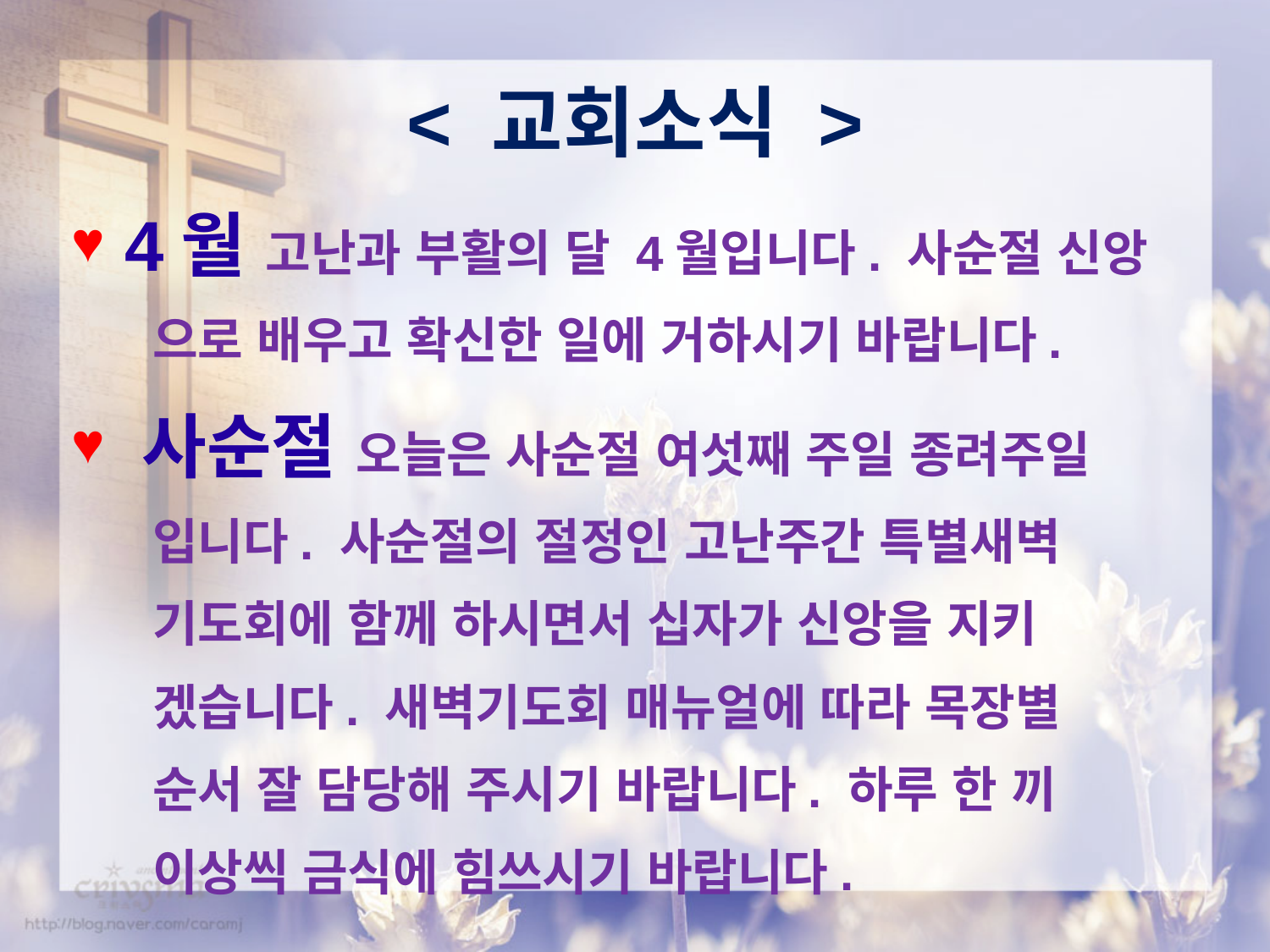

< 교회소식 >
 4월 고난과 부활의 달 4월입니다. 사순절 신앙
     으로 배우고 확신한 일에 거하시기 바랍니다.
 사순절 오늘은 사순절 여섯째 주일 종려주일
     입니다. 사순절의 절정인 고난주간 특별새벽
     기도회에 함께 하시면서 십자가 신앙을 지키
     겠습니다. 새벽기도회 매뉴얼에 따라 목장별
     순서 잘 담당해 주시기 바랍니다. 하루 한 끼
     이상씩 금식에 힘쓰시기 바랍니다.